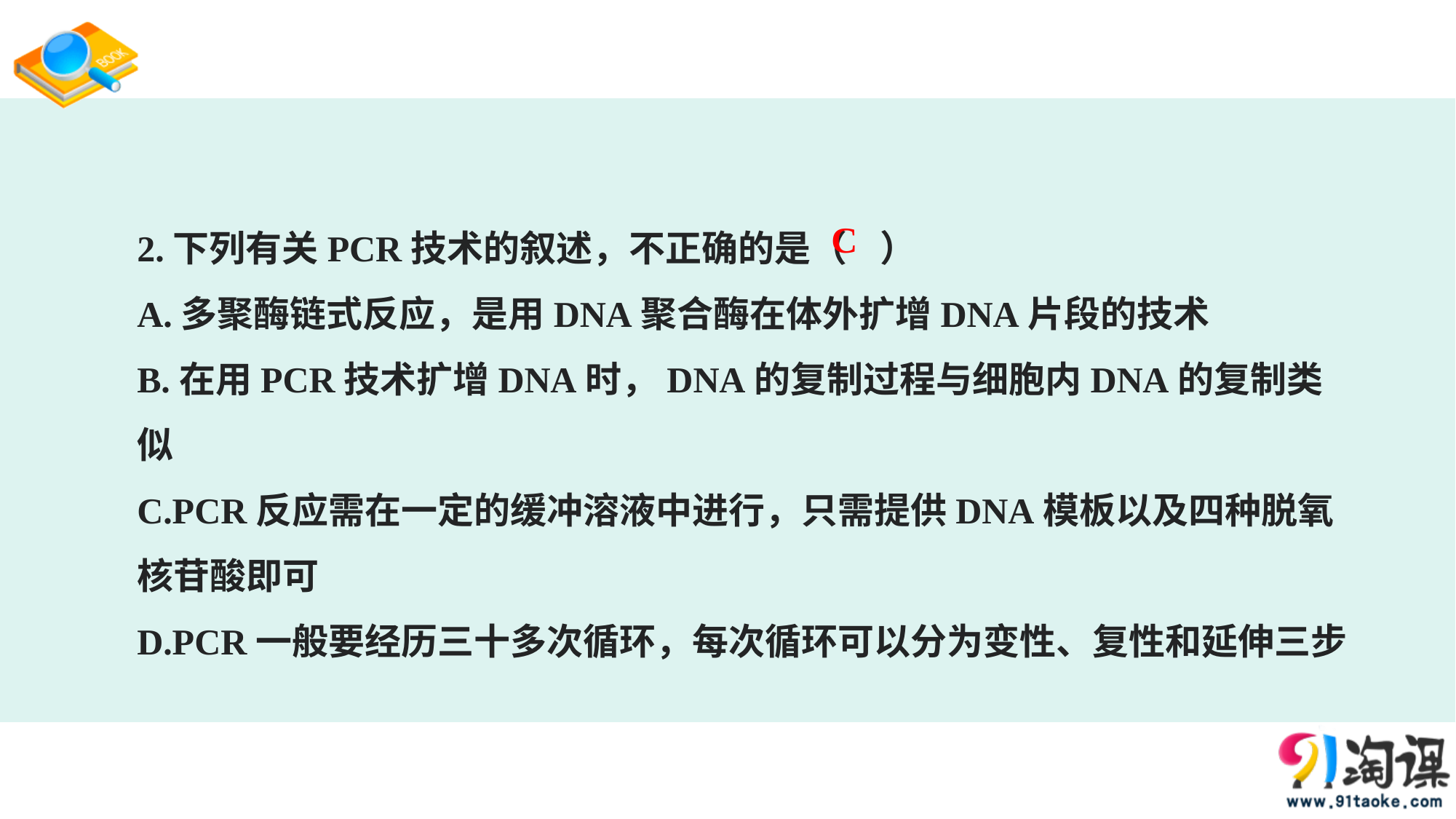

2.下列有关PCR技术的叙述，不正确的是（    ）
A.多聚酶链式反应，是用DNA聚合酶在体外扩增DNA片段的技术
B.在用PCR技术扩增DNA时，DNA的复制过程与细胞内DNA的复制类似
C.PCR反应需在一定的缓冲溶液中进行，只需提供DNA模板以及四种脱氧核苷酸即可
D.PCR一般要经历三十多次循环，每次循环可以分为变性、复性和延伸三步
C